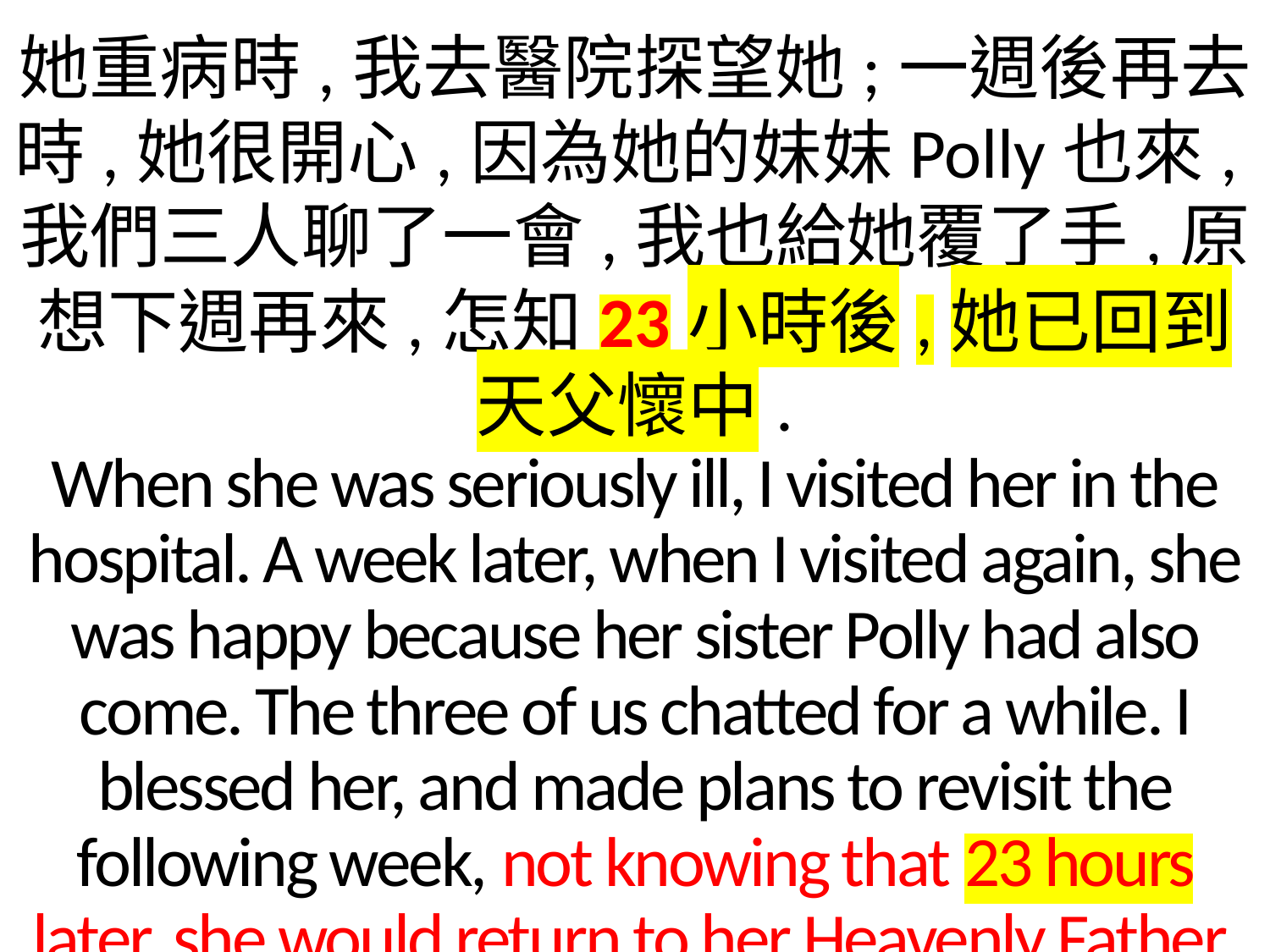

她重病時,我去醫院探望她;一週後再去時,她很開心,因為她的妹妹Polly也來,我們三人聊了一會,我也給她覆了手,原想下週再來,怎知23小時後,她已回到天父懷中.
When she was seriously ill, I visited her in the hospital. A week later, when I visited again, she was happy because her sister Polly had also come. The three of us chatted for a while. I blessed her, and made plans to revisit the following week, not knowing that 23 hours later, she would return to her Heavenly Father.